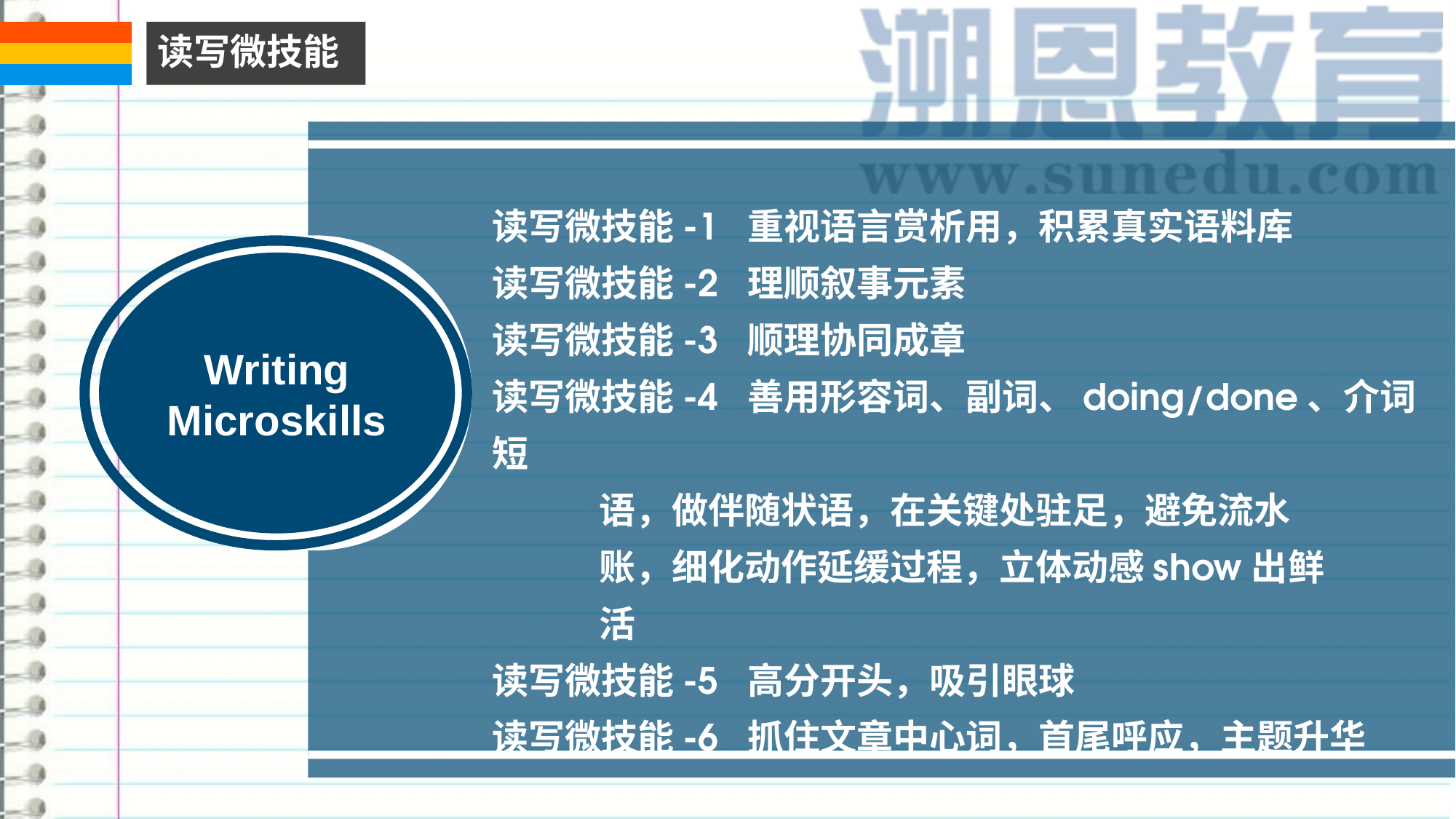

读写微技能

读写微技能-1  重视语言赏析用，积累真实语料库
读写微技能-2  理顺叙事元素
读写微技能-3  顺理协同成章
读写微技能-4  善用形容词、副词、doing/done、介词短
            语，做伴随状语，在关键处驻足，避免流水
            账，细化动作延缓过程，立体动感show出鲜
            活
读写微技能-5  高分开头，吸引眼球
读写微技能-6  抓住文章中心词，首尾呼应，主题升华

Writing Microskills